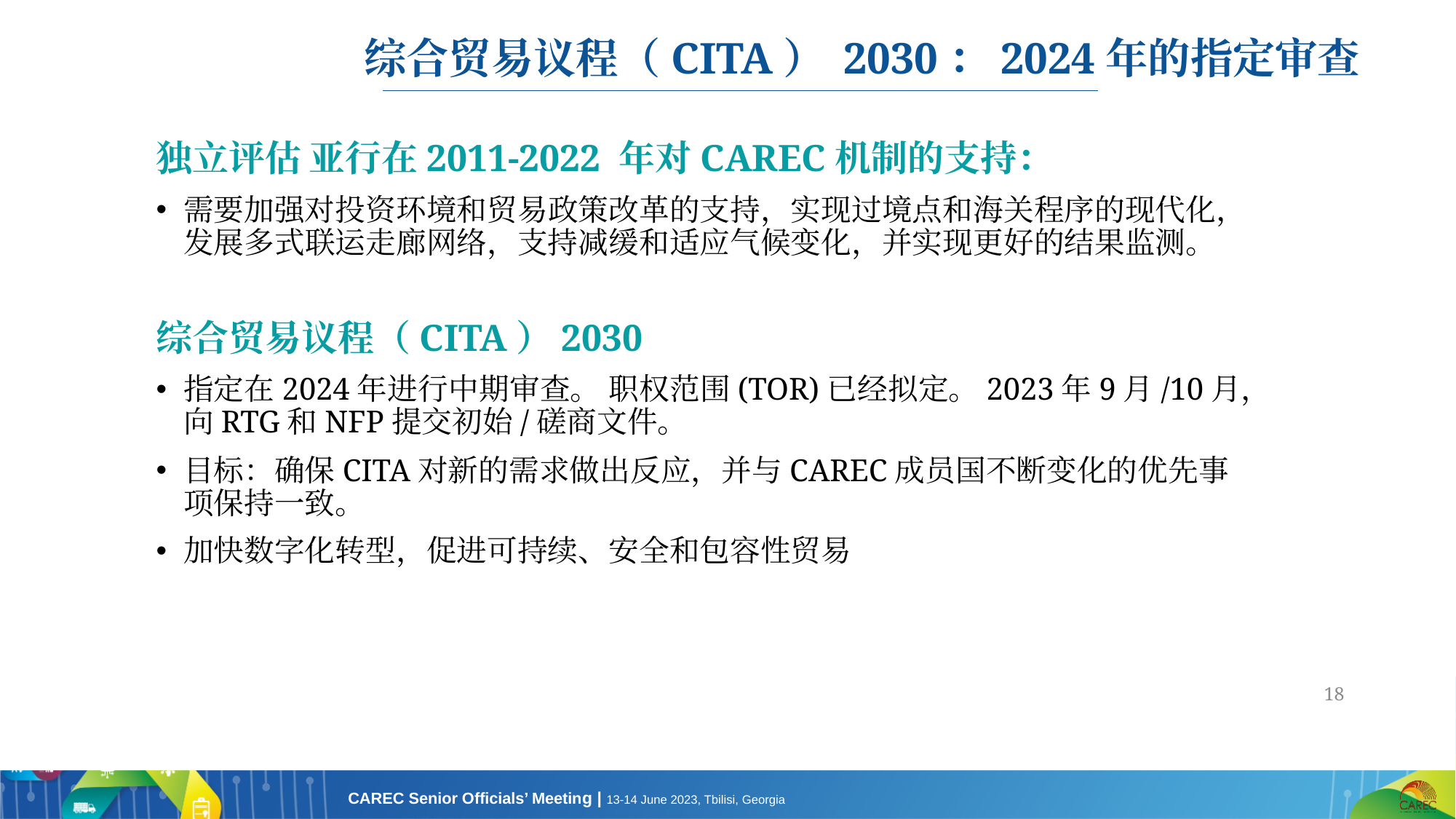

综合贸易议程（CITA） 2030：2024年的指定审查
独立评估 亚行在2011-2022 年对CAREC机制的支持：
需要加强对投资环境和贸易政策改革的支持，实现过境点和海关程序的现代化，发展多式联运走廊网络，支持减缓和适应气候变化，并实现更好的结果监测。

综合贸易议程（CITA）2030
指定在2024年进行中期审查。 职权范围(TOR)已经拟定。2023年9月/10月，向RTG和NFP提交初始/磋商文件。
目标：确保CITA对新的需求做出反应，并与CAREC成员国不断变化的优先事项保持一致。
加快数字化转型，促进可持续、安全和包容性贸易

18